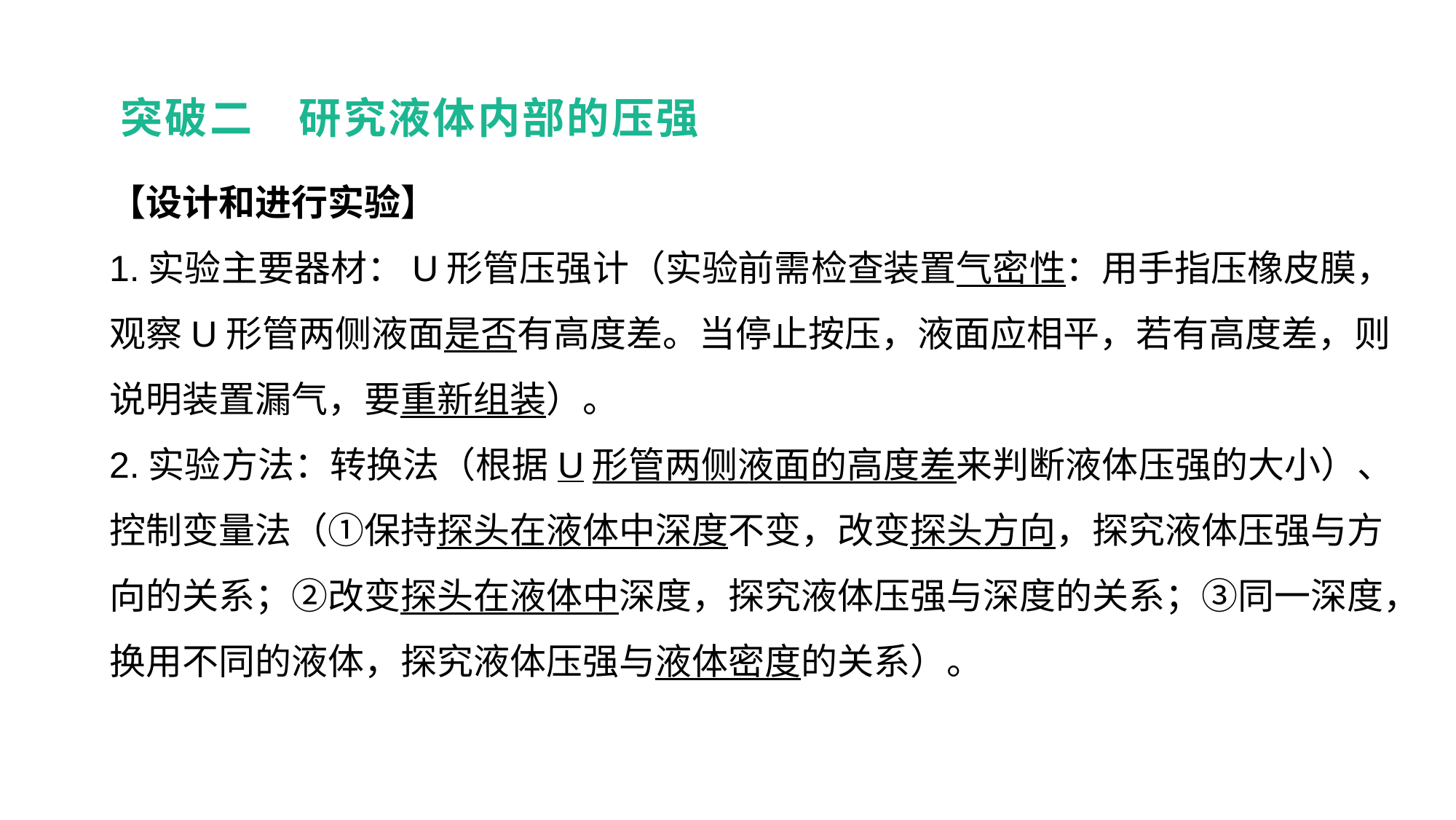

突破二　研究液体内部的压强
【设计和进行实验】
1.实验主要器材：U形管压强计（实验前需检查装置气密性：用手指压橡皮膜，观察U形管两侧液面是否有高度差。当停止按压，液面应相平，若有高度差，则说明装置漏气，要重新组装）。
2.实验方法：转换法（根据U形管两侧液面的高度差来判断液体压强的大小）、控制变量法（①保持探头在液体中深度不变，改变探头方向，探究液体压强与方向的关系；②改变探头在液体中深度，探究液体压强与深度的关系；③同一深度，换用不同的液体，探究液体压强与液体密度的关系）。
实验突破 素养提升